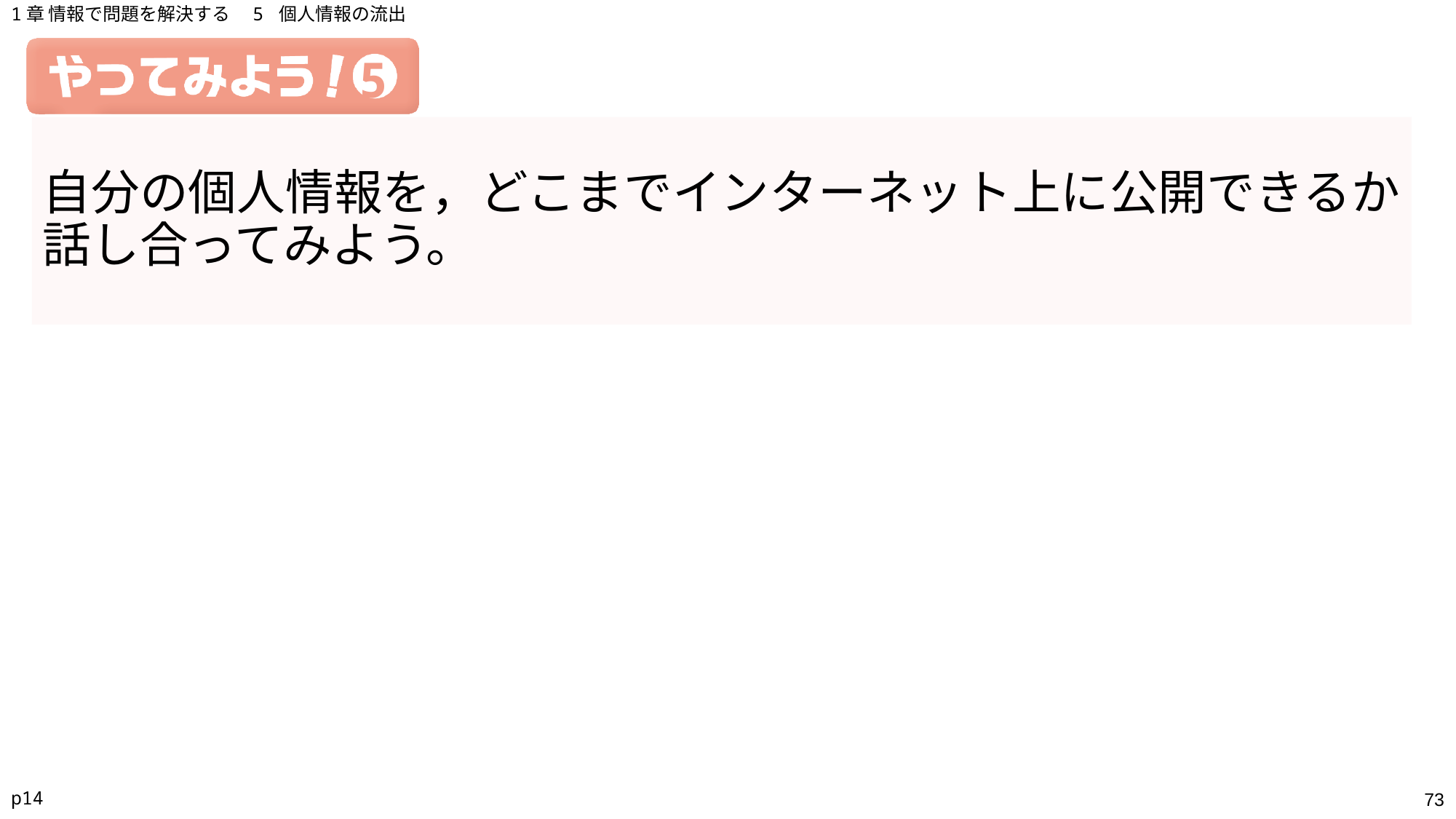

1章 情報で問題を解決する　5 個人情報の流出

# 5
自分の個人情報を，どこまでインターネット上に公開できるか話し合ってみよう。
p14
73